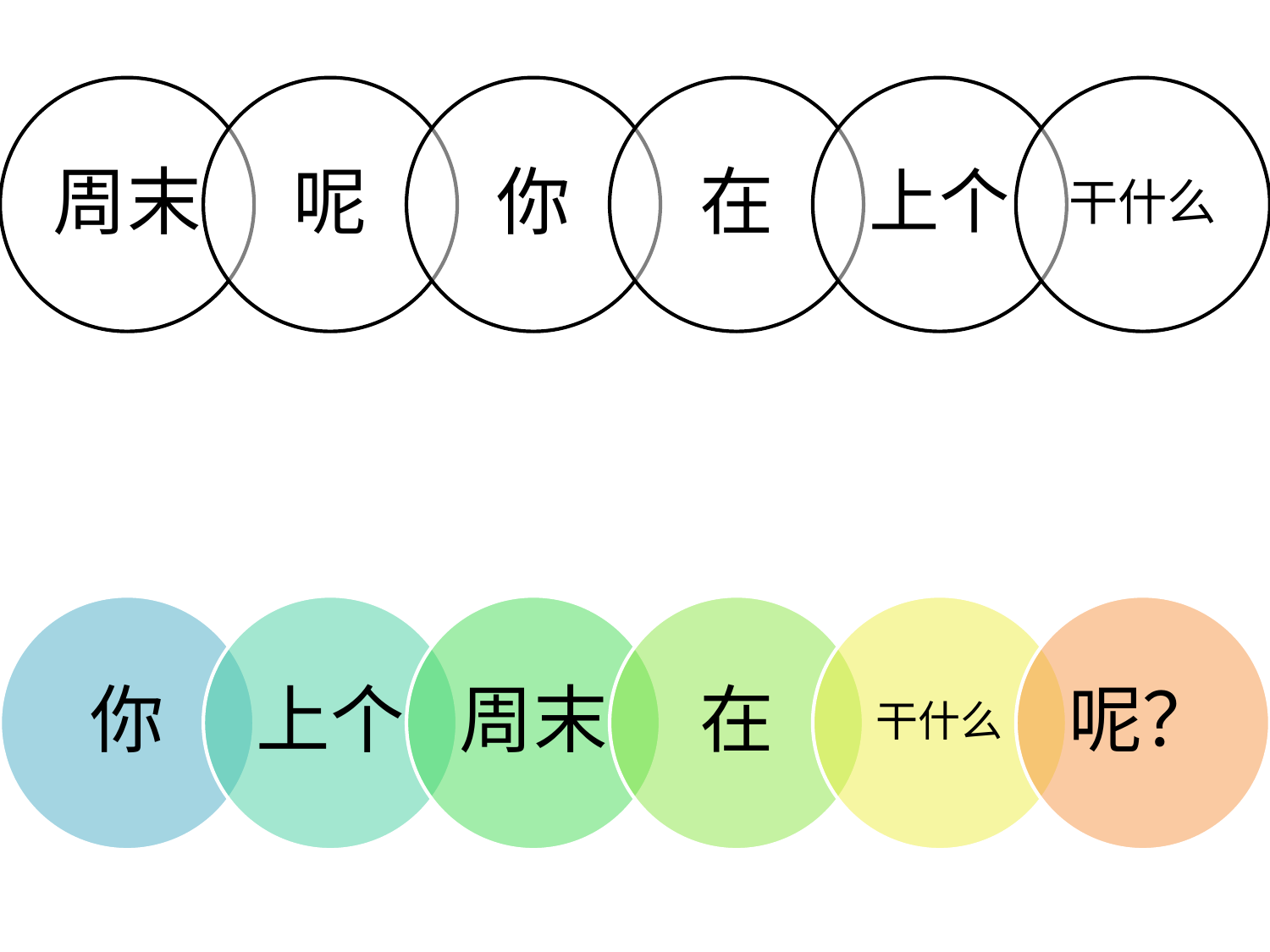

周末
呢
你
在
上个
干什么
你
上个
周末
在
干什么
呢？